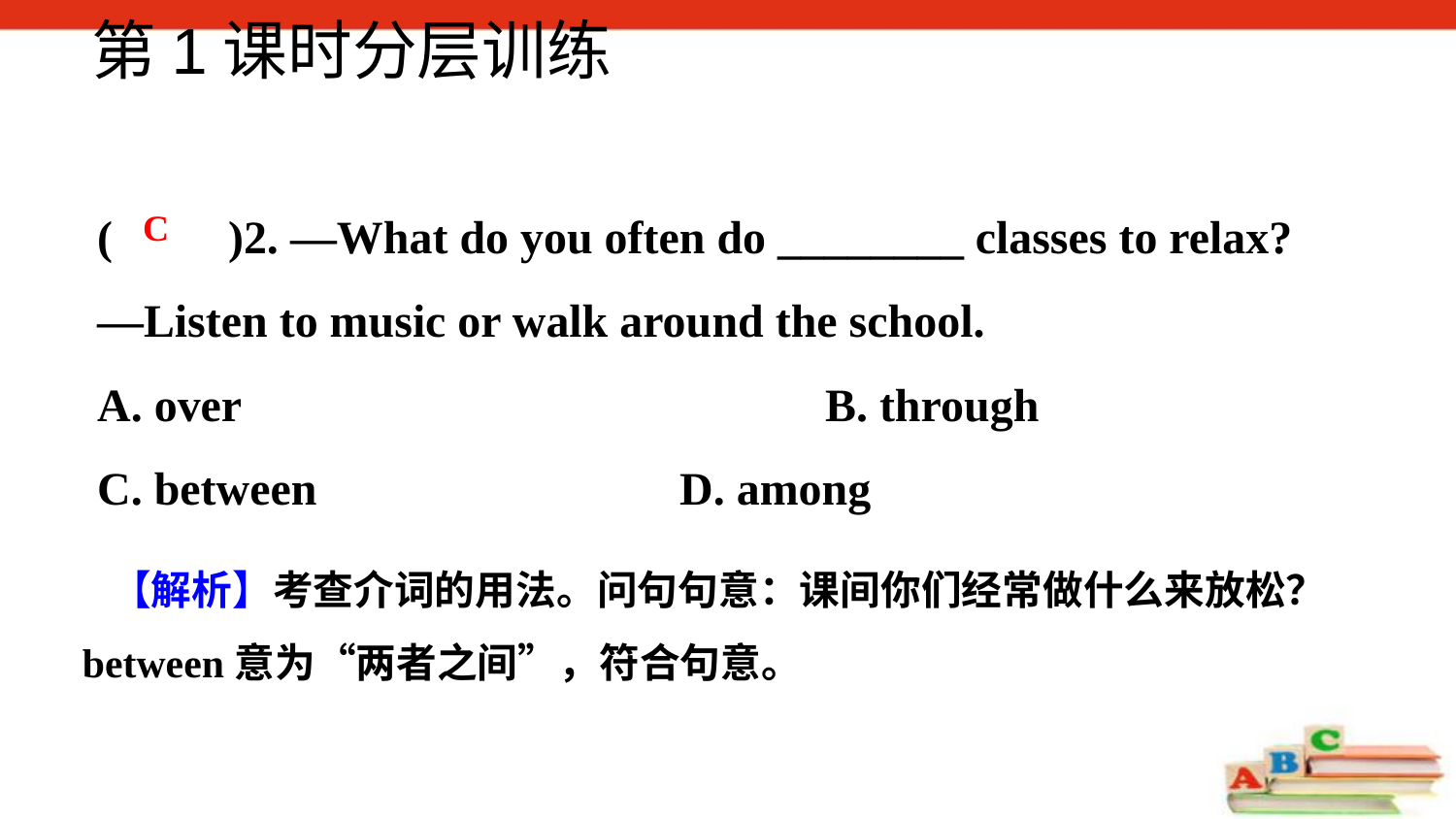

第1课时分层训练
(　　)2. —What do you often do ________ classes to relax?
—Listen to music or walk around the school.
A. over  				B. through
C. between  			D. among
C
  【解析】考查介词的用法。问句句意：课间你们经常做什么来放松？between意为“两者之间”，符合句意。